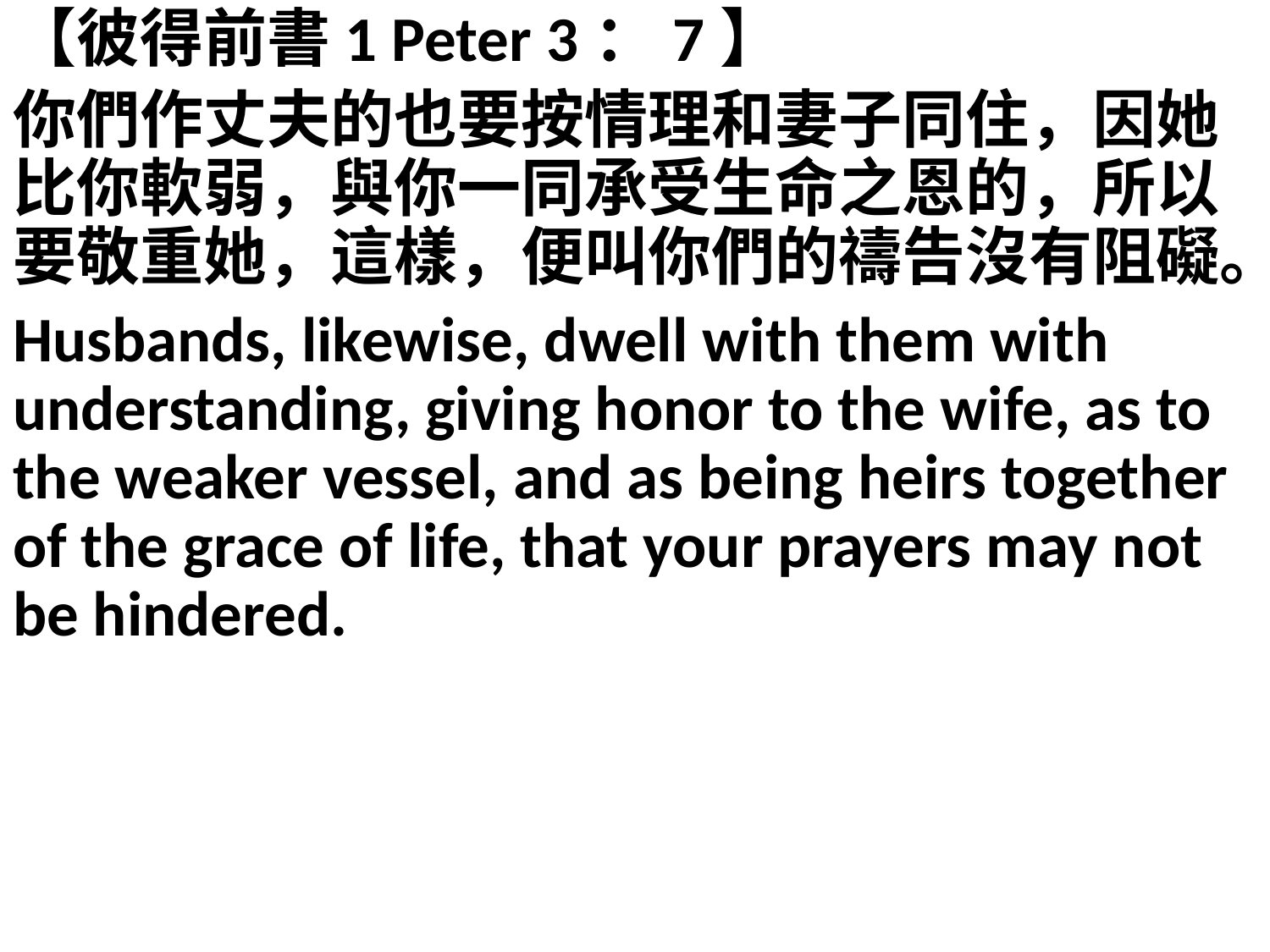

【彼得前書1 Peter 3：7】
你們作丈夫的也要按情理和妻子同住，因她比你軟弱，與你一同承受生命之恩的，所以要敬重她，這樣，便叫你們的禱告沒有阻礙。
Husbands, likewise, dwell with them with understanding, giving honor to the wife, as to the weaker vessel, and as being heirs together of the grace of life, that your prayers may not be hindered.